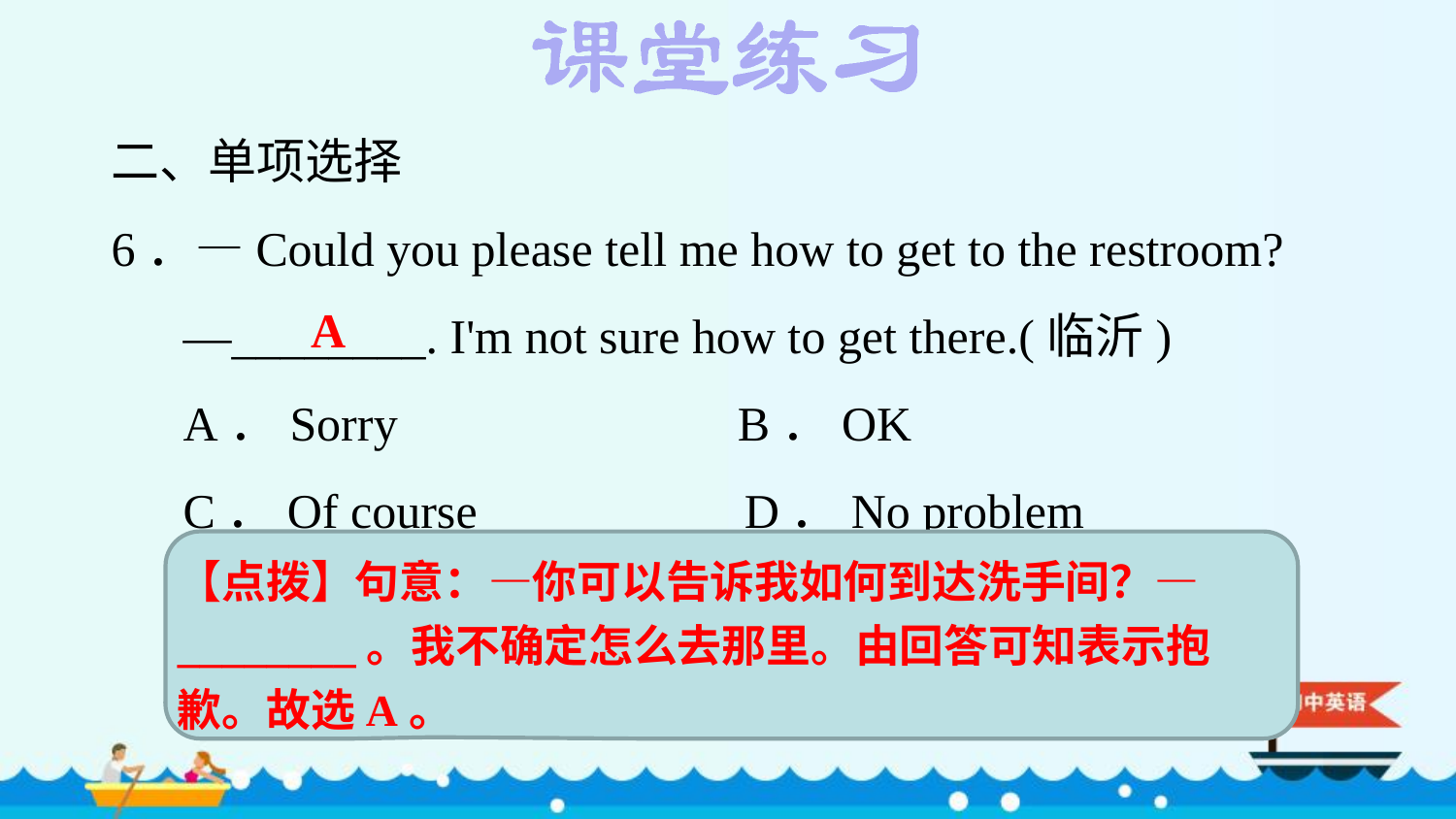

二、单项选择
6．—Could you please tell me how to get to the restroom?
—________. I'm not sure how to get there.(临沂)
A．Sorry                            B．OK
C．Of course                      D．No problem
A

【点拨】句意：—你可以告诉我如何到达洗手间？—________。我不确定怎么去那里。由回答可知表示抱歉。故选A。